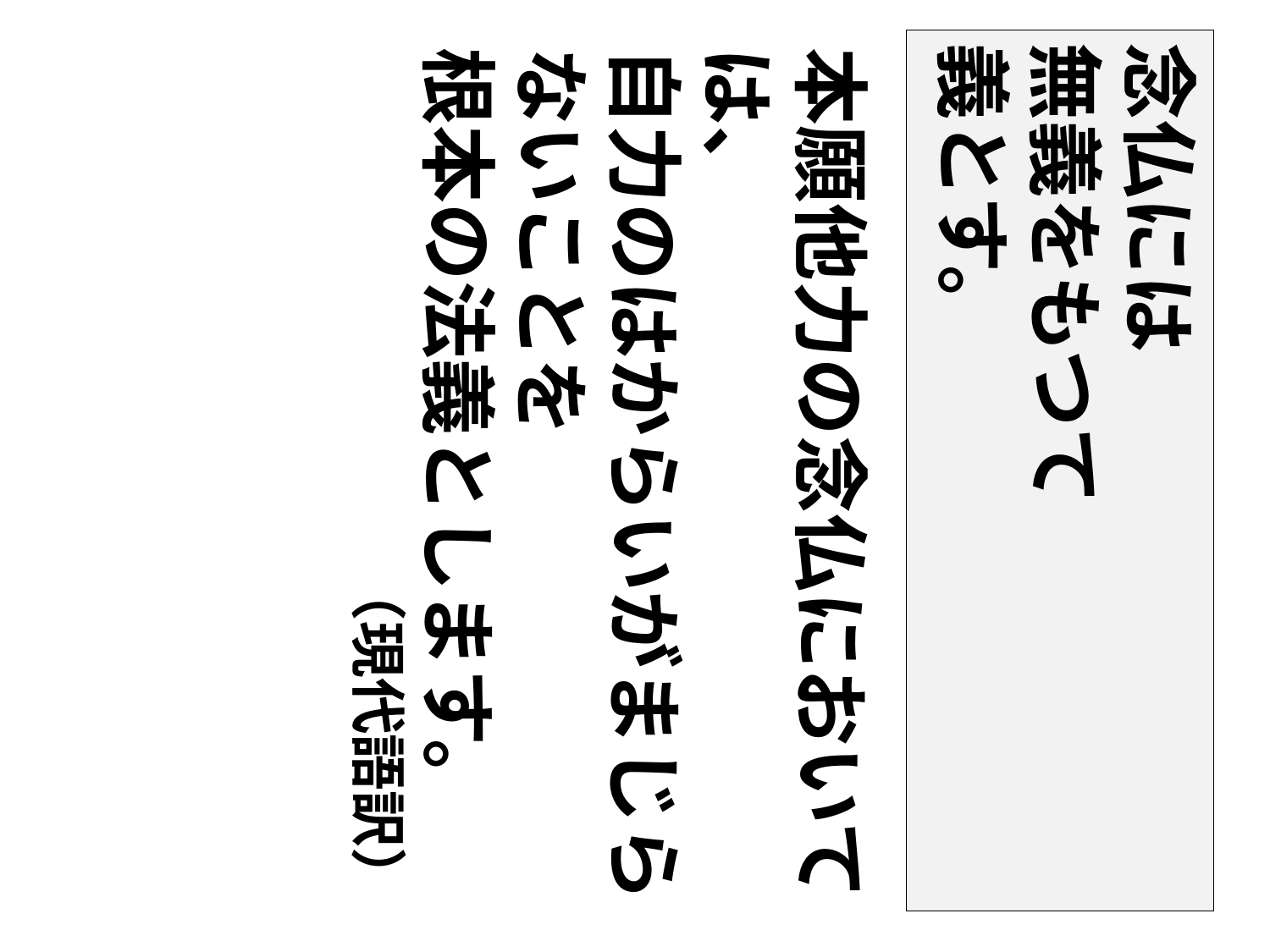

念仏には
無義をもつて
義とす。
本願他力の念仏においては、
自力のはからいがまじらないことを
根本の法義とします。
（現代語訳）